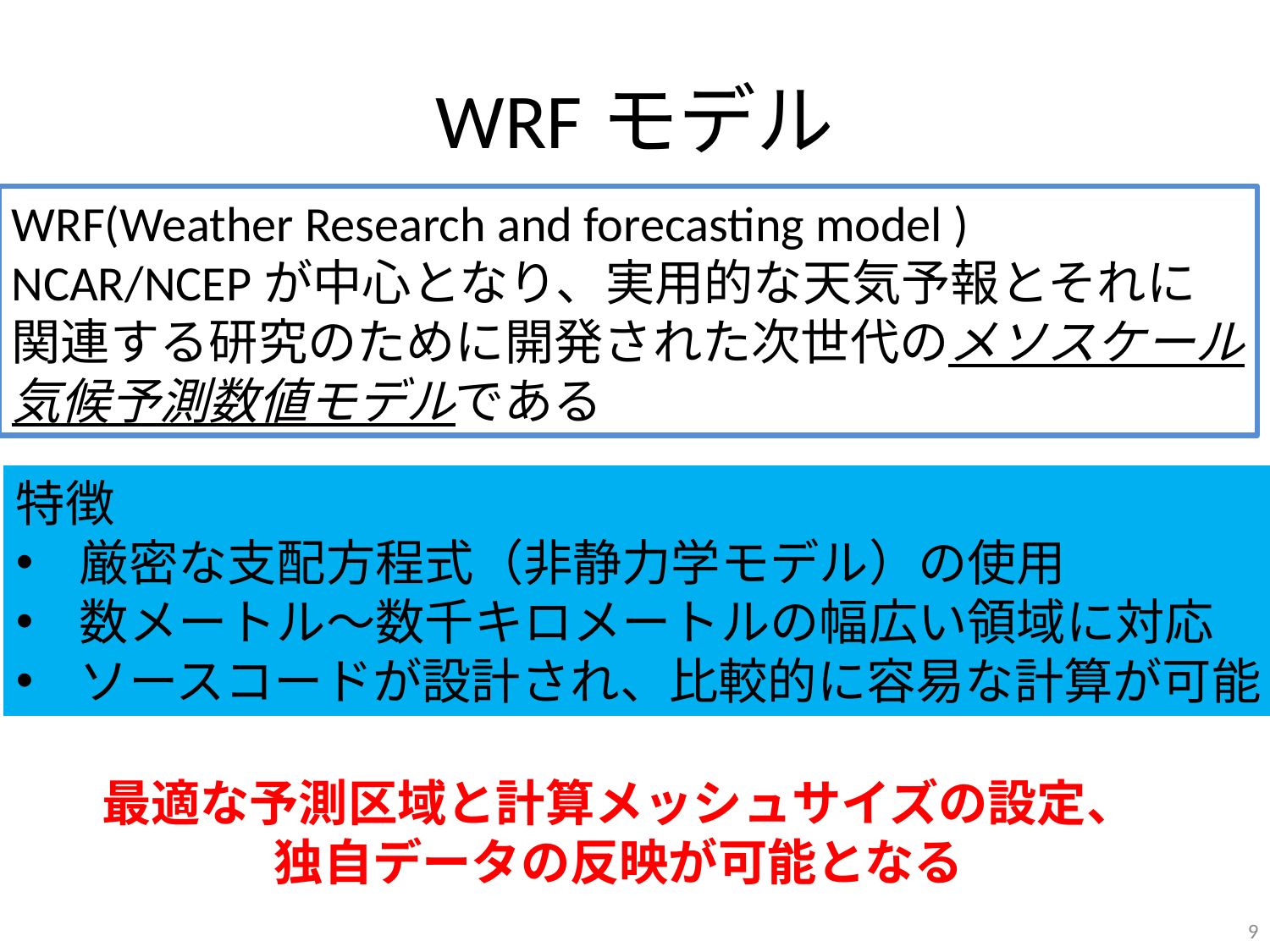

# WRFモデル
WRF(Weather Research and forecasting model )
NCAR/NCEPが中心となり、実用的な天気予報とそれに
関連する研究のために開発された次世代のメソスケール
気候予測数値モデルである
特徴
厳密な支配方程式（非静力学モデル）の使用
数メートル～数千キロメートルの幅広い領域に対応
ソースコードが設計され、比較的に容易な計算が可能
最適な予測区域と計算メッシュサイズの設定、
独自データの反映が可能となる
9